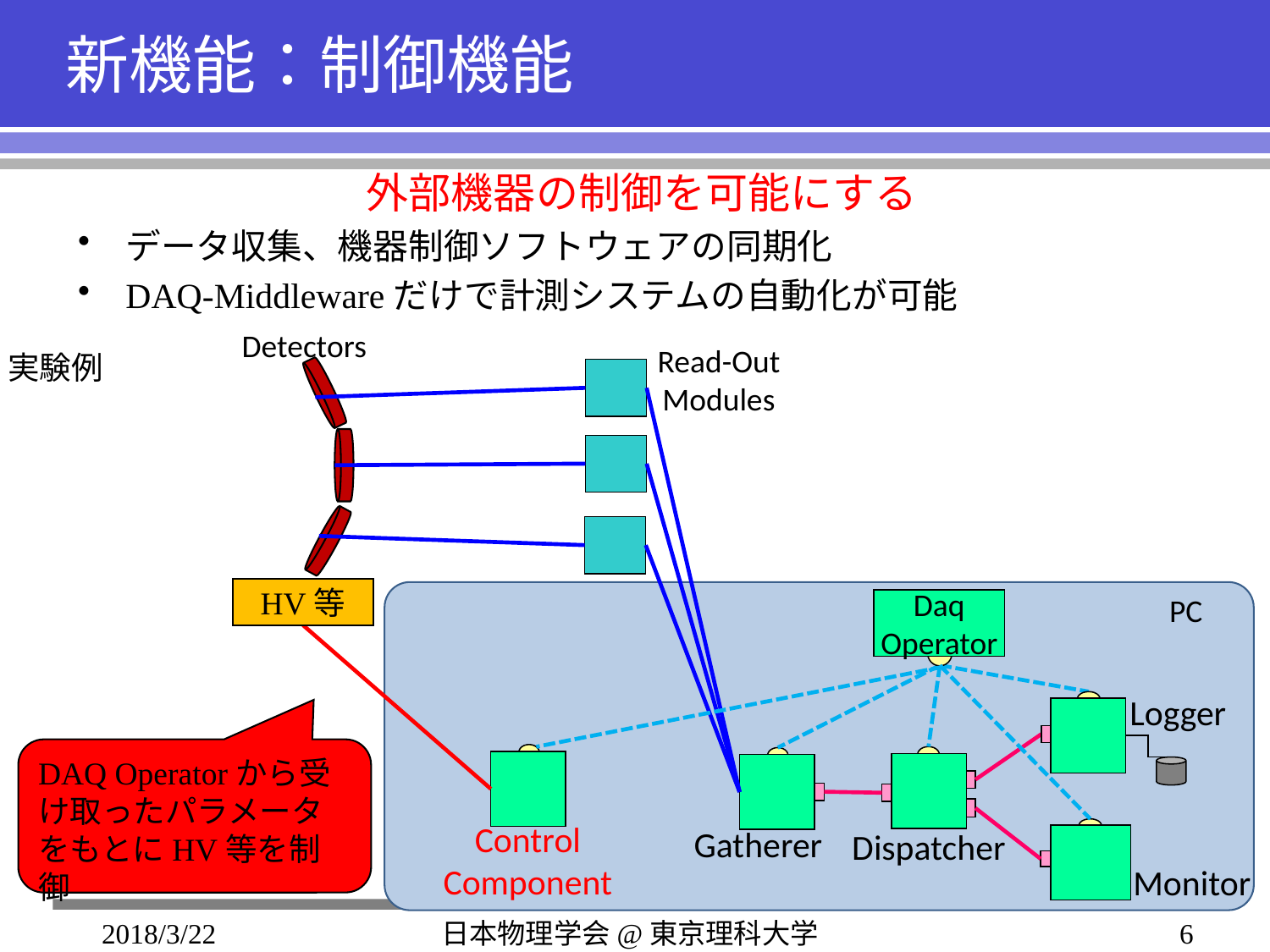

# 新機能：制御機能
外部機器の制御を可能にする
データ収集、機器制御ソフトウェアの同期化
DAQ-Middlewareだけで計測システムの自動化が可能
Detectors
Read-Out
Modules
実験例

HV等

PC
Daq
Operator

Logger

DAQ Operatorから受け取ったパラメータをもとにHV等を制御

Control
Component
Gatherer
Dispatcher

Monitor
2018/3/22
日本物理学会@東京理科大学
6